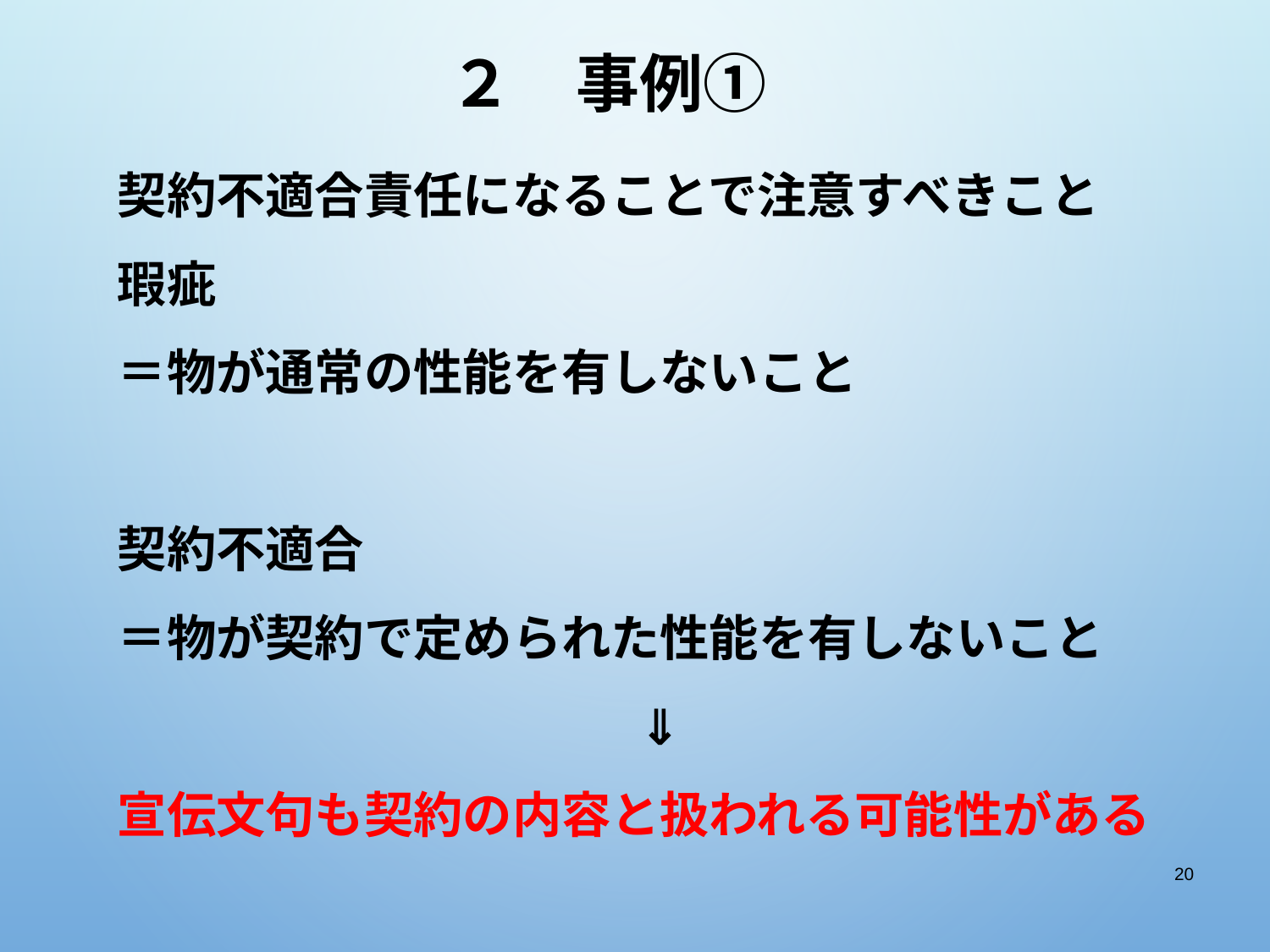

# ２　事例①
契約不適合責任になることで注意すべきこと
瑕疵
＝物が通常の性能を有しないこと

契約不適合
＝物が契約で定められた性能を有しないこと
⇓
宣伝文句も契約の内容と扱われる可能性がある

20